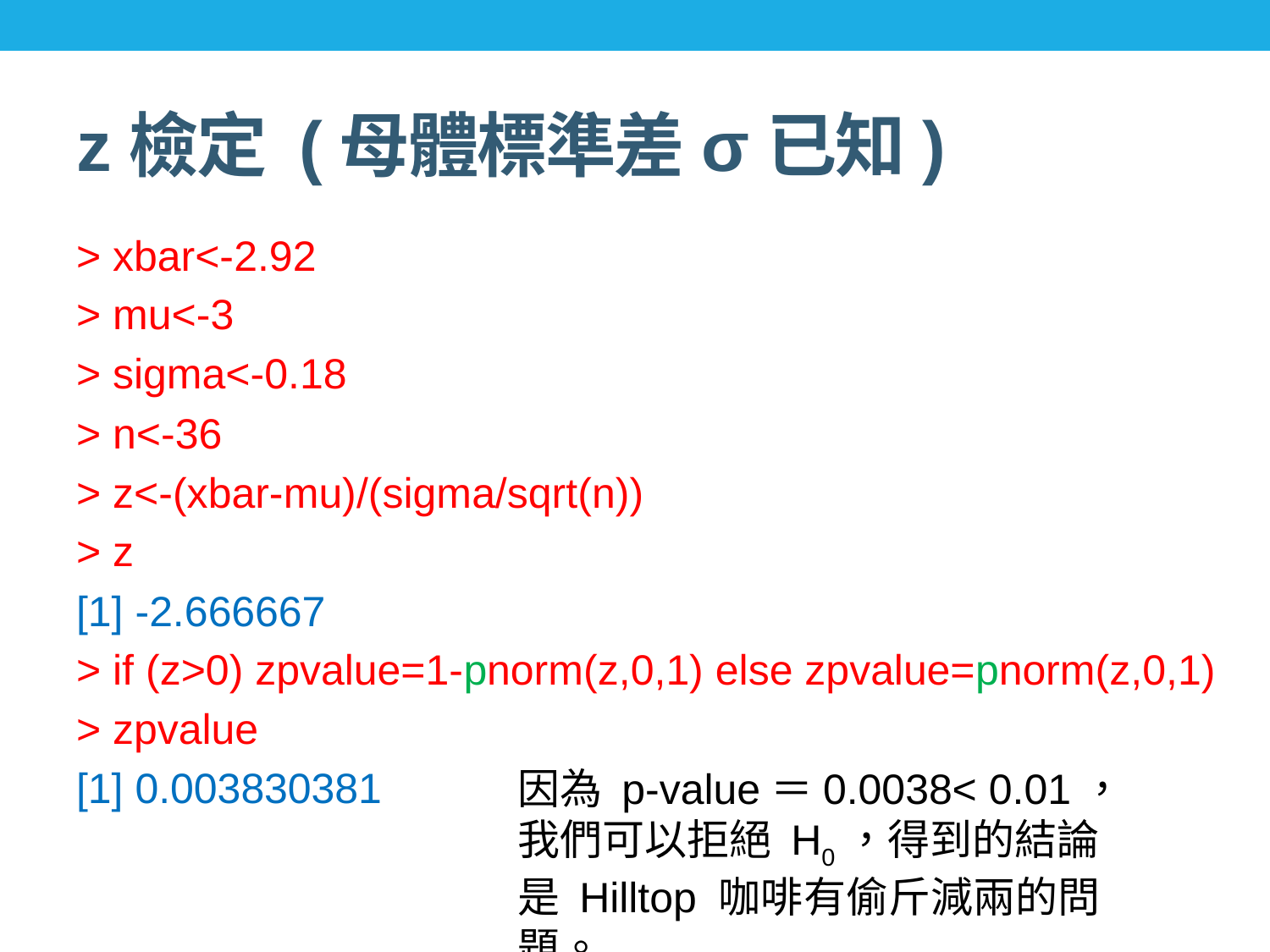

# z檢定 (母體標準差σ已知)
> xbar<-2.92
> mu<-3
> sigma<-0.18
> n<-36
> z<-(xbar-mu)/(sigma/sqrt(n))
> z
[1] -2.666667
> if (z>0) zpvalue=1-pnorm(z,0,1) else zpvalue=pnorm(z,0,1)
> zpvalue
[1] 0.003830381
因為 p-value＝0.0038< 0.01，我們可以拒絕 H0，得到的結論是 Hilltop 咖啡有偷斤減兩的問題。